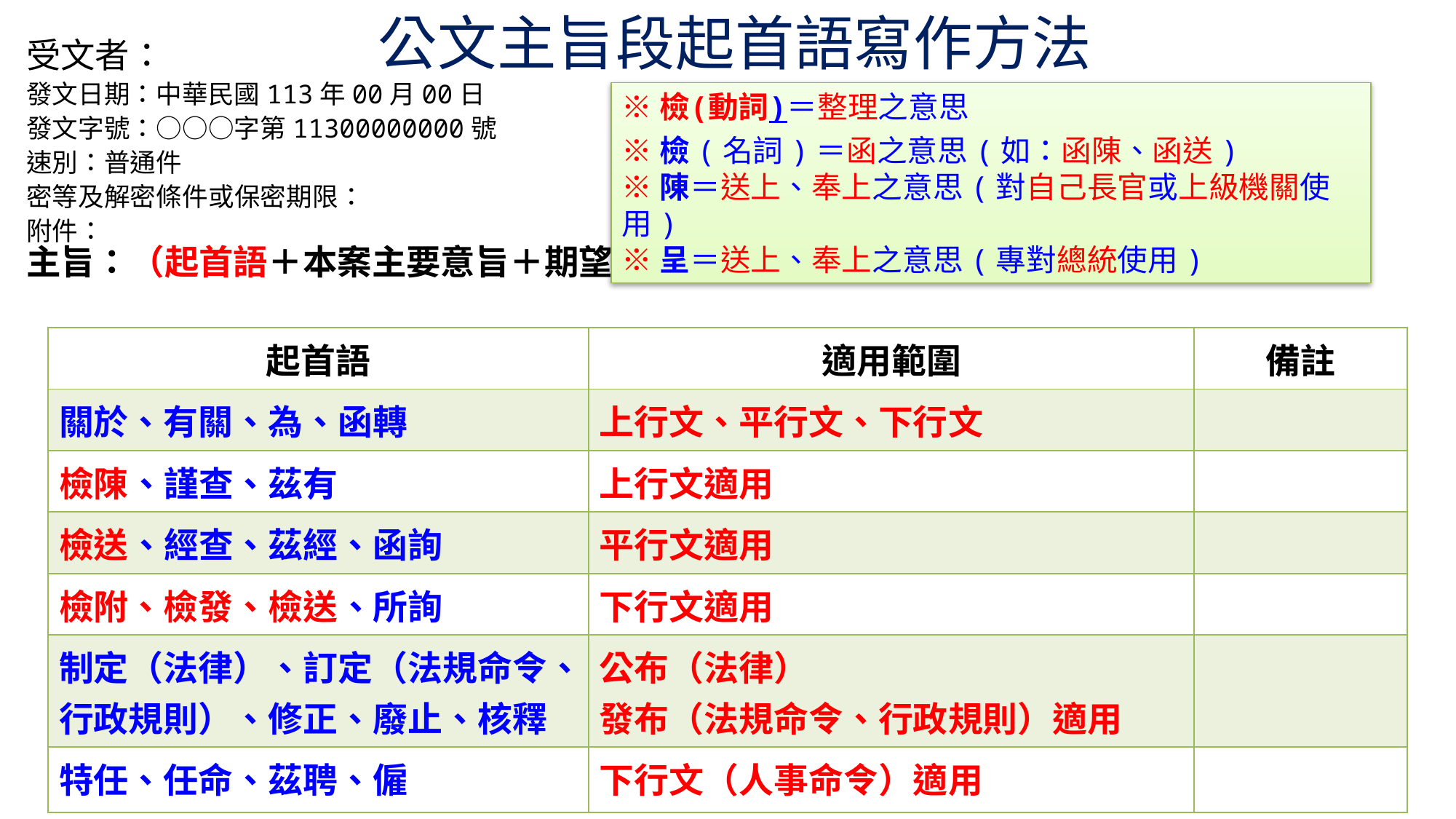

# 公文主旨段起首語寫作方法
受文者：
發文日期：中華民國113年00月00日
發文字號：○○○字第11300000000號
速別：普通件
密等及解密條件或保密期限：
附件：
主旨：（起首語＋本案主要意旨＋期望語＜50個字）指公文主旨開頭所用的發語詞
※檢(動詞)＝整理之意思
※檢(名詞)＝函之意思(如：函陳、函送)
※陳＝送上、奉上之意思(對自己長官或上級機關使用)
※呈＝送上、奉上之意思(專對總統使用)
| 起首語 | 適用範圍 | 備註 |
| --- | --- | --- |
| 關於、有關、為、函轉 | 上行文、平行文、下行文 |  |
| 檢陳、謹查、茲有 | 上行文適用 |  |
| 檢送、經查、茲經、函詢 | 平行文適用 |  |
| 檢附、檢發、檢送、所詢 | 下行文適用 |  |
| 制定（法律）、訂定（法規命令、 行政規則）、修正、廢止、核釋 | 公布（法律） 發布（法規命令、行政規則）適用 |  |
| 特任、任命、茲聘、僱 | 下行文（人事命令）適用 |  |